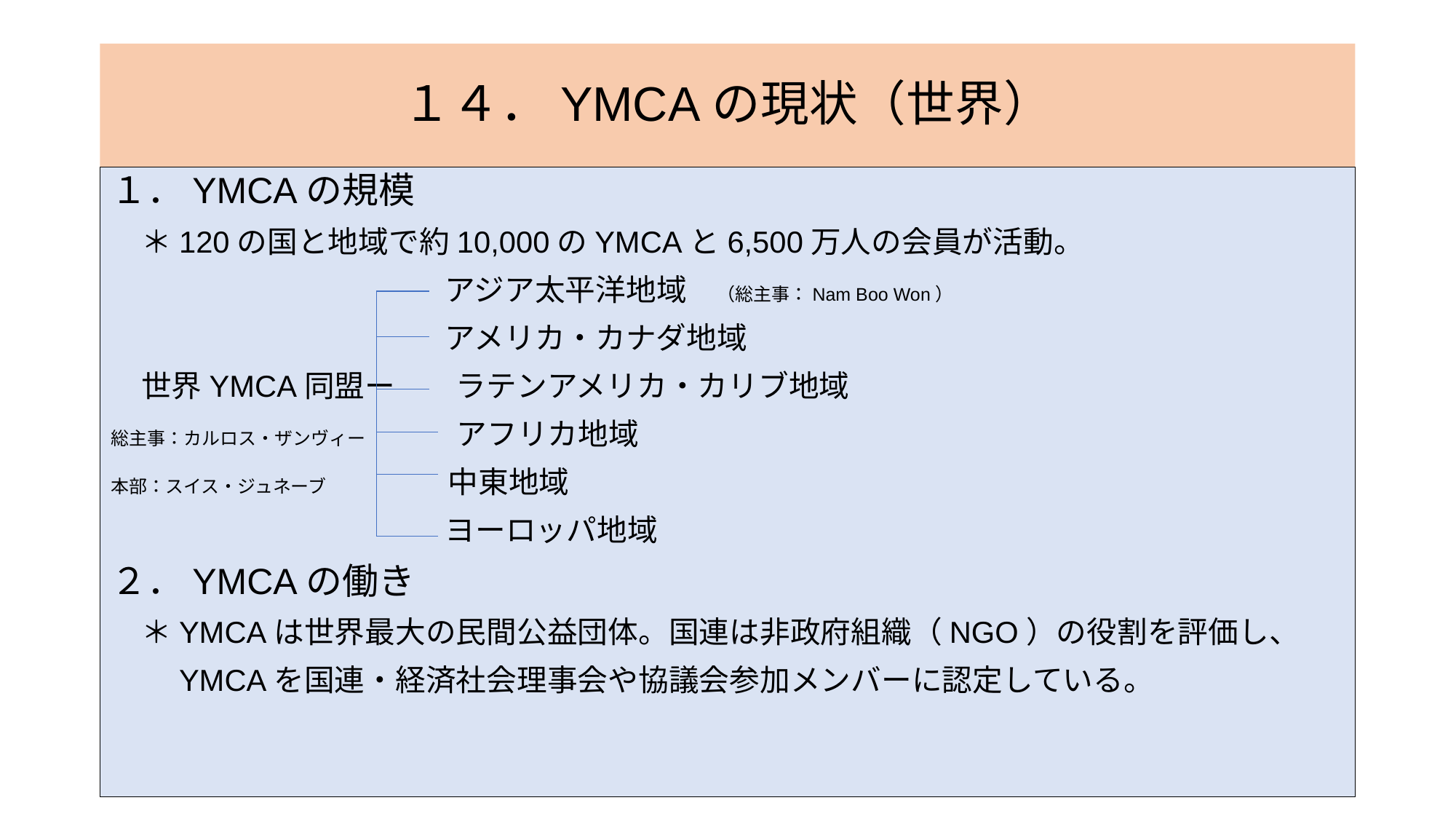

# １４．YMCAの現状（世界）
１．YMCAの規模
　＊120の国と地域で約10,000のYMCAと6,500万人の会員が活動。
　　　　　　　　　　　アジア太平洋地域　（総主事：Nam Boo Won）
　　　　　　　　　　　アメリカ・カナダ地域
　世界YMCA同盟ー　　ラテンアメリカ・カリブ地域
総主事：カルロス・ザンヴィー　　　アフリカ地域
本部：スイス・ジュネーブ　　　　中東地域
　　　　　　　　　　　ヨーロッパ地域
２．YMCAの働き
　＊YMCAは世界最大の民間公益団体。国連は非政府組織（NGO）の役割を評価し、
　　YMCAを国連・経済社会理事会や協議会参加メンバーに認定している。